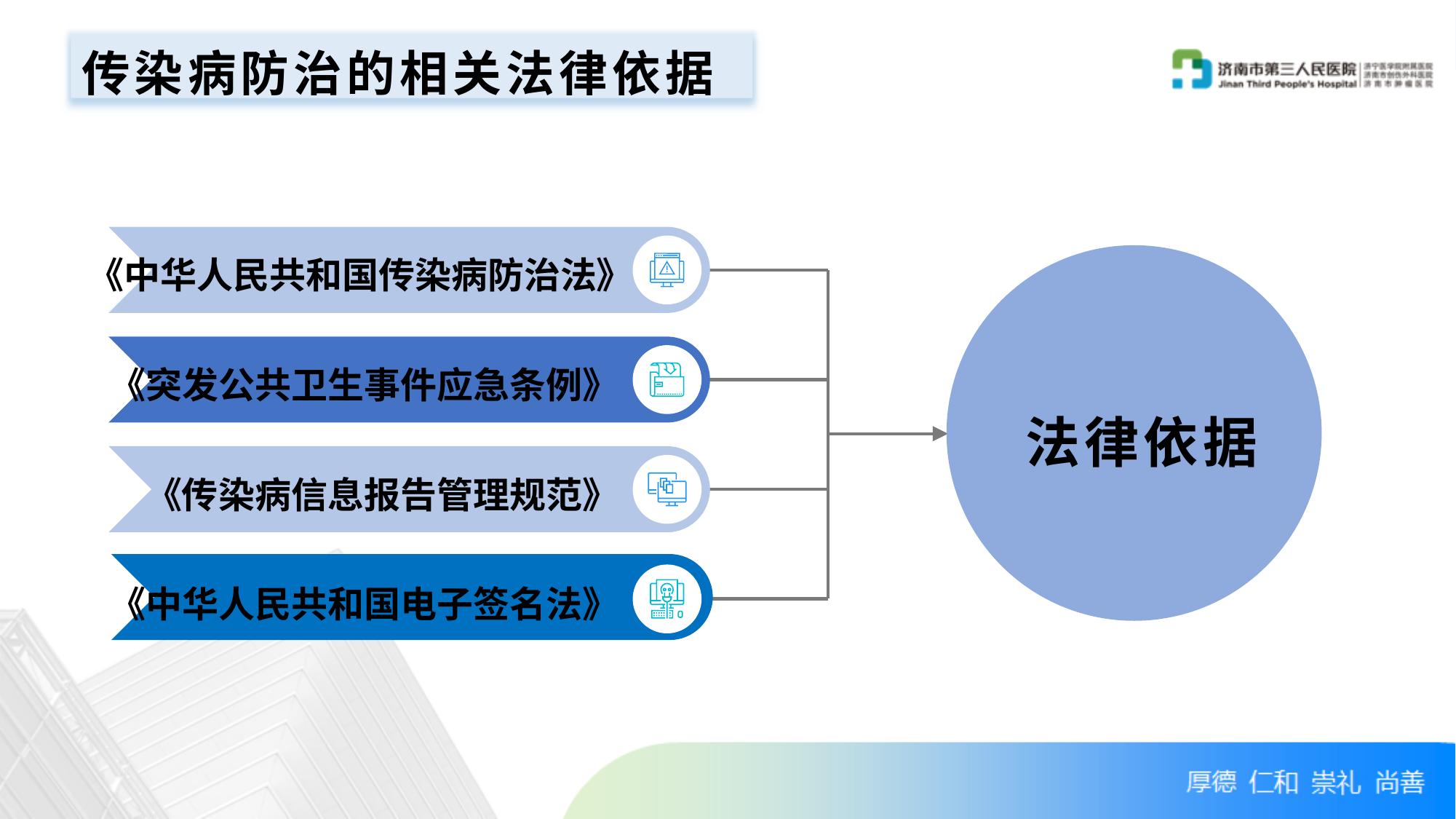

传染病防治的相关法律依据

《中华人民共和国传染病防治法》

《突发公共卫生事件应急条例》

法律依据

《传染病信息报告管理规范》

《中华人民共和国电子签名法》